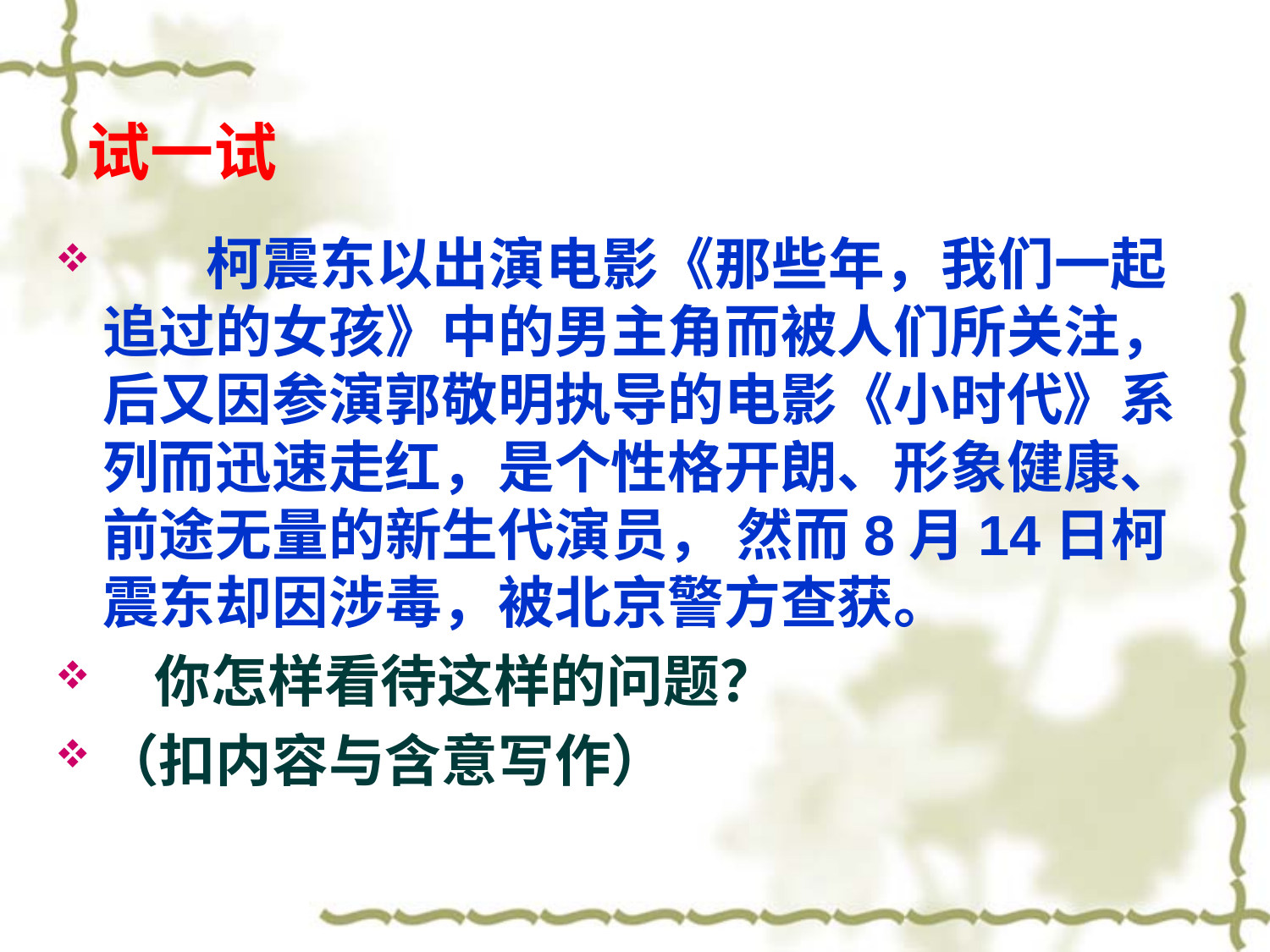

试一试
       柯震东以出演电影《那些年，我们一起追过的女孩》中的男主角而被人们所关注，后又因参演郭敬明执导的电影《小时代》系列而迅速走红，是个性格开朗、形象健康、前途无量的新生代演员， 然而8月14日柯震东却因涉毒，被北京警方查获。
   你怎样看待这样的问题？
（扣内容与含意写作）